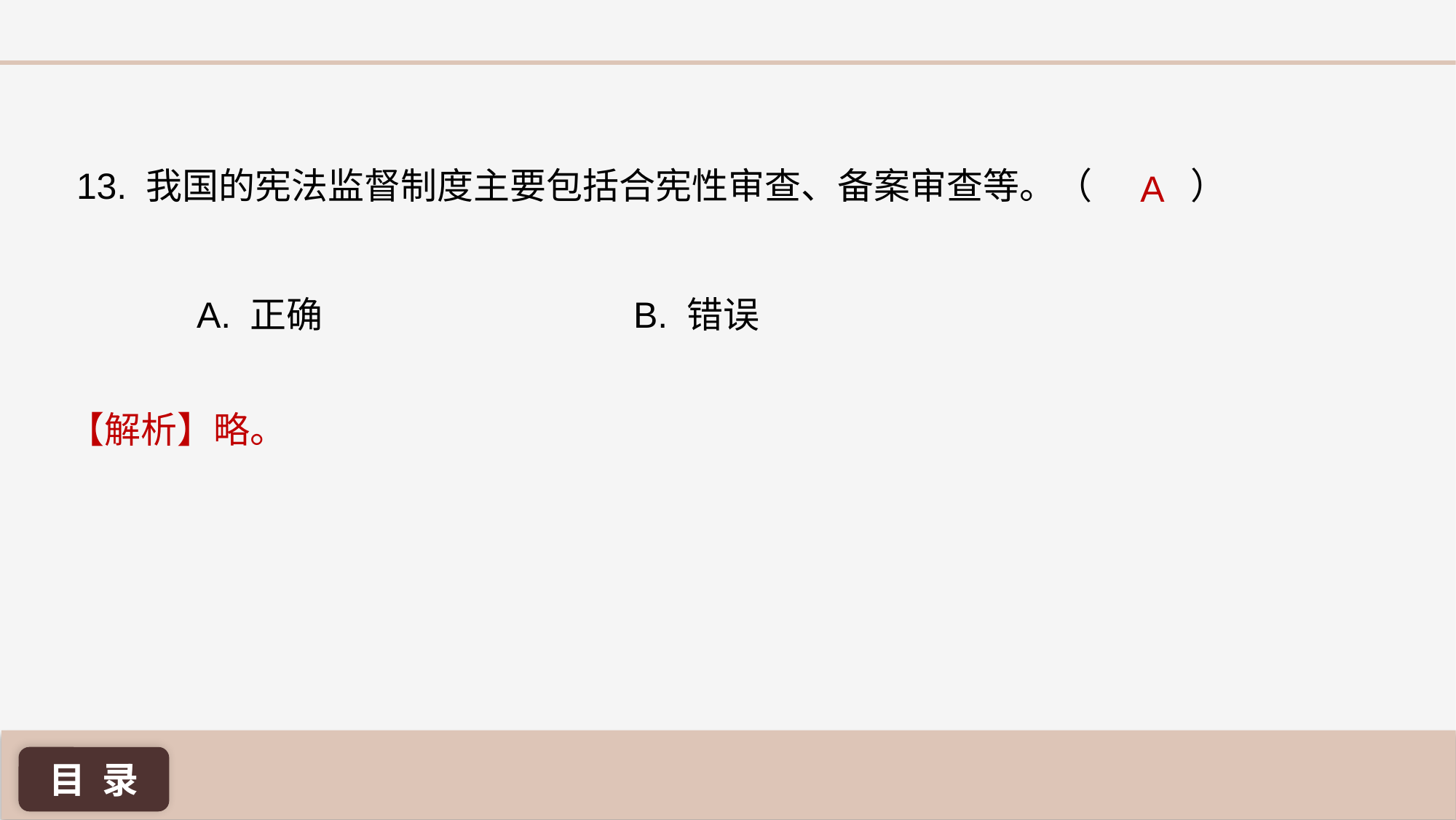

13. 我国的宪法监督制度主要包括合宪性审查、备案审查等。（            ）
A
A. 正确 			B. 错误
【解析】略。